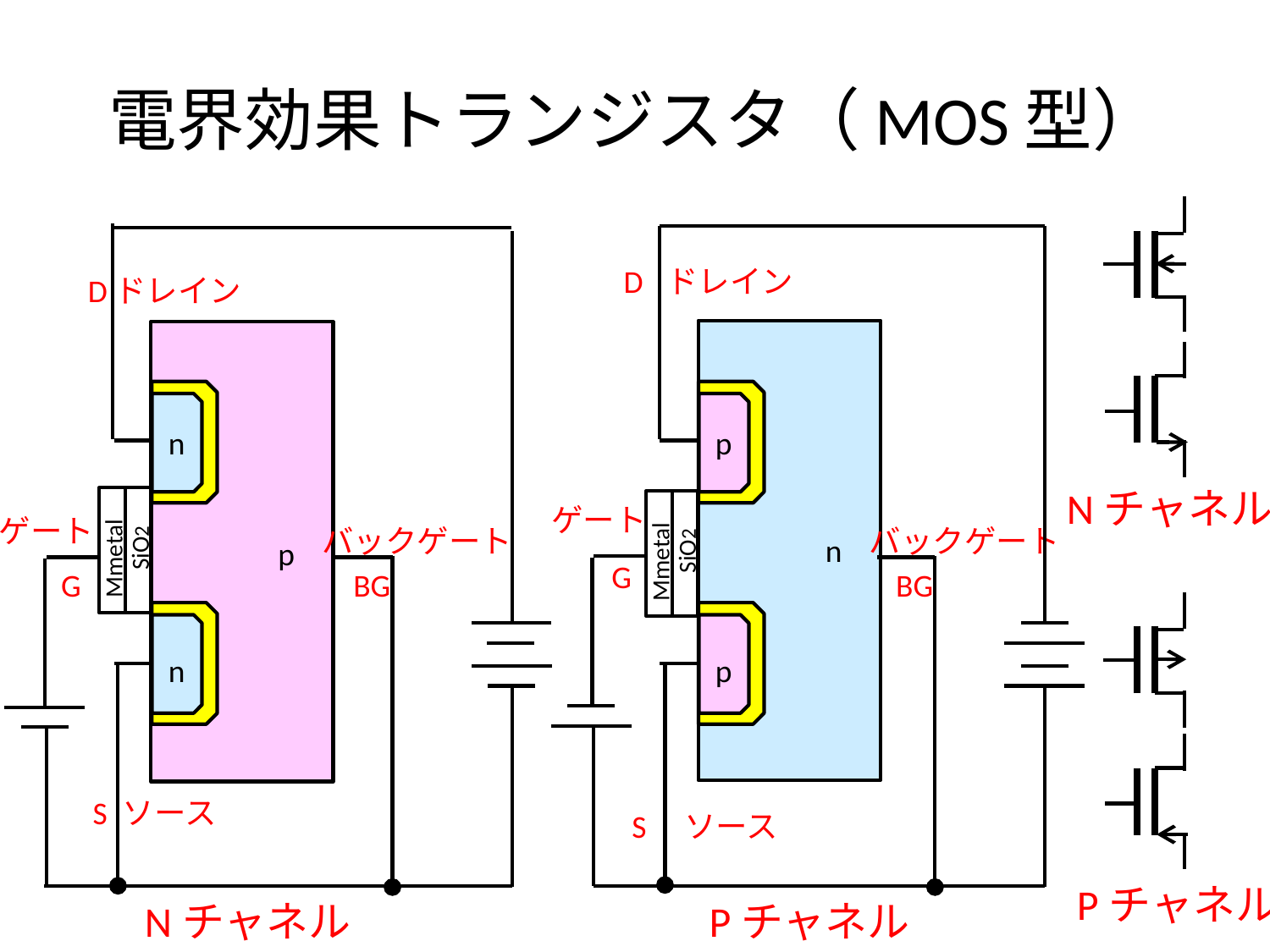

# 電界効果トランジスタ（MOS型）
D
ドレイン
D
ドレイン

n
p

Nチャネル

ゲート
ゲート
バックゲート
バックゲート
n
SiO2
p
SiO2
Mmetal
Mmetal
G
G
BG
BG

n
p
S
ソース
S
ソース
Pチャネル
Nチャネル
Pチャネル